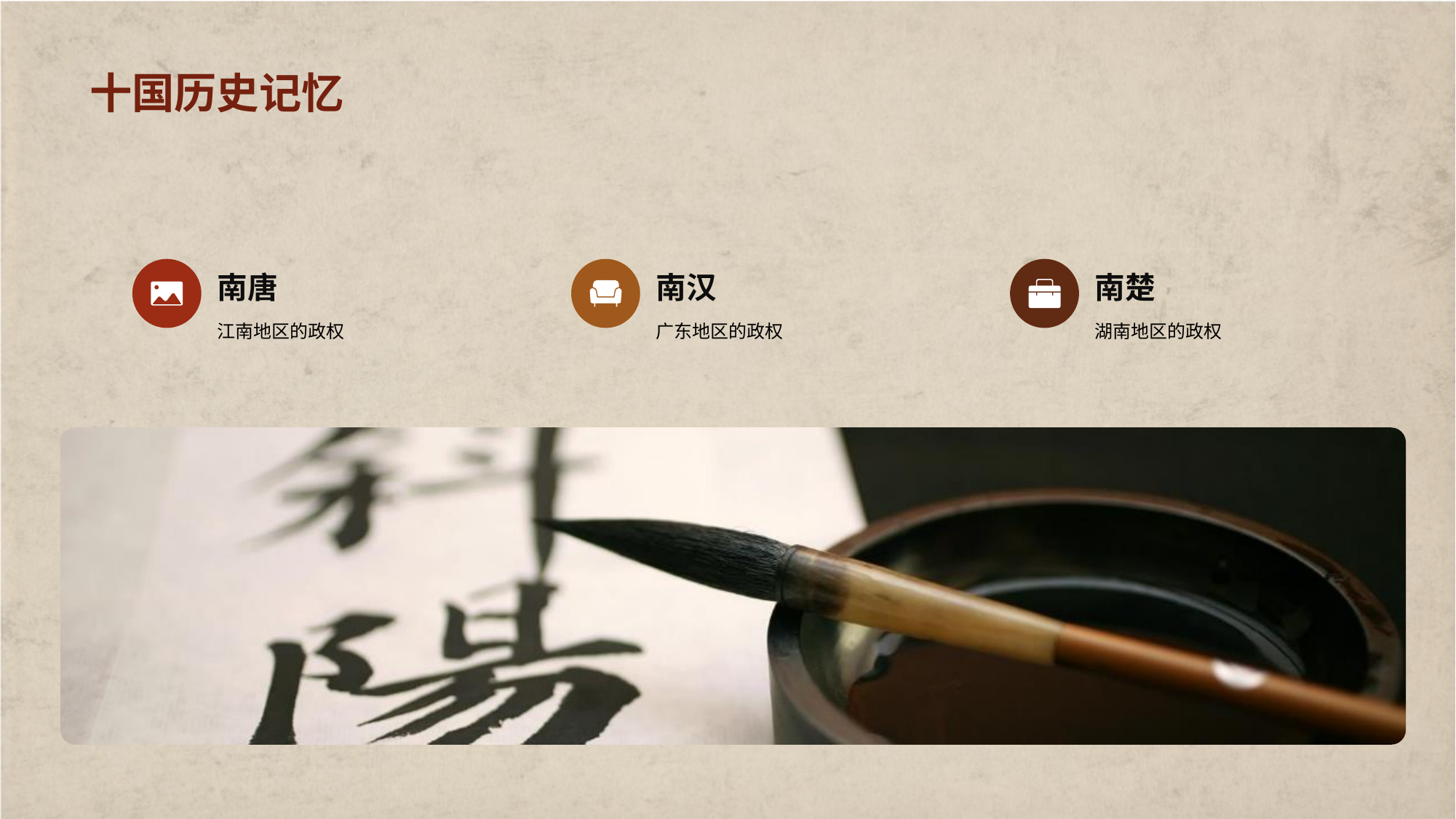

# 十国历史记忆

南汉
广东地区的政权

南唐
江南地区的政权

南楚
湖南地区的政权